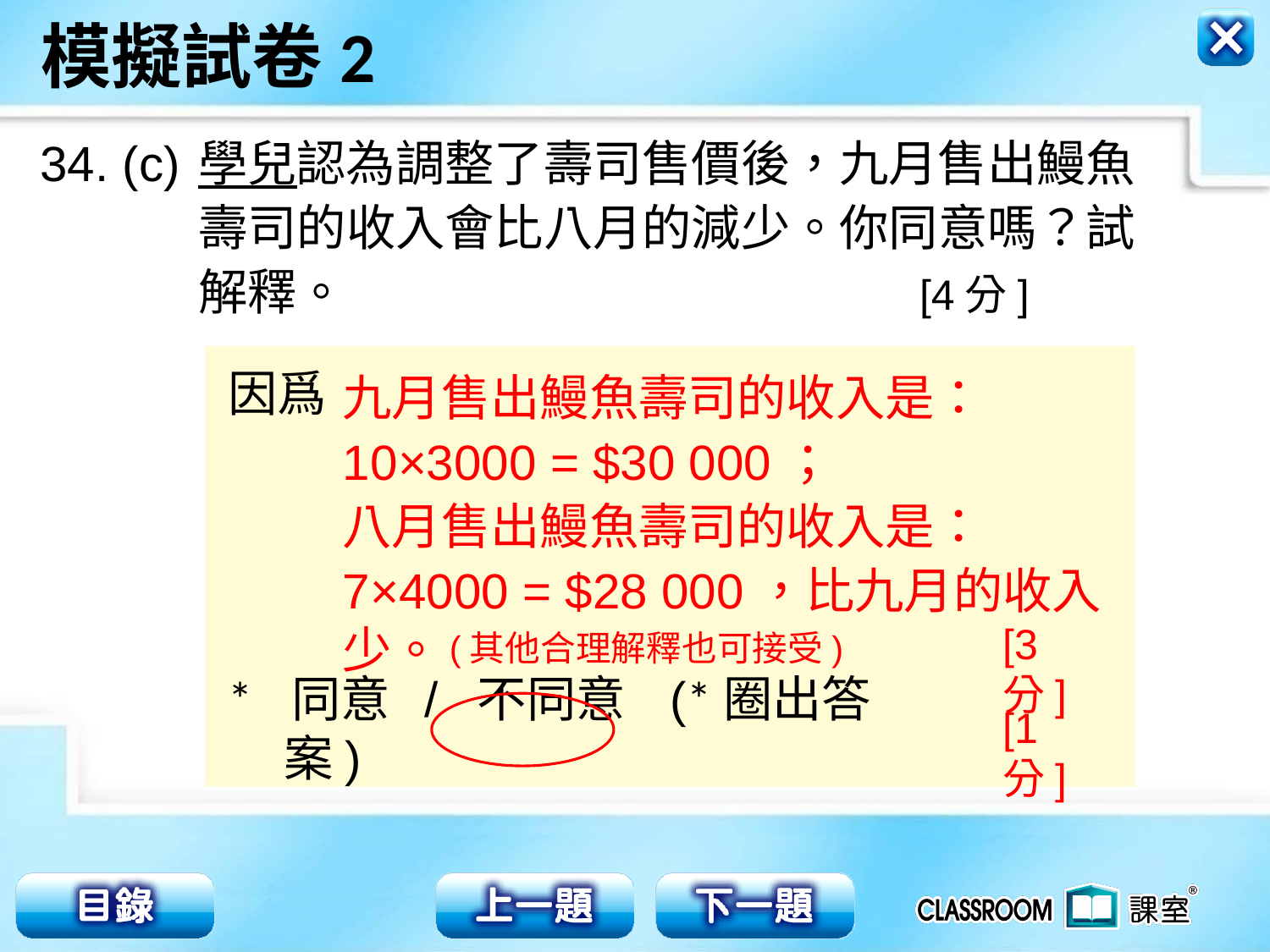

34. (c)
學兒認為調整了壽司售價後，九月售出鰻魚
壽司的收入會比八月的減少。你同意嗎？試
解釋。                                                   [4分]

因爲
九月售出鰻魚壽司的收入是：
10×3000 = $30 000；
八月售出鰻魚壽司的收入是：
7×4000 = $28 000，比九月的收入少。
[3分]
(其他合理解釋也可接受)
*  同意  /  不同意   (*圈出答案)

[1分]